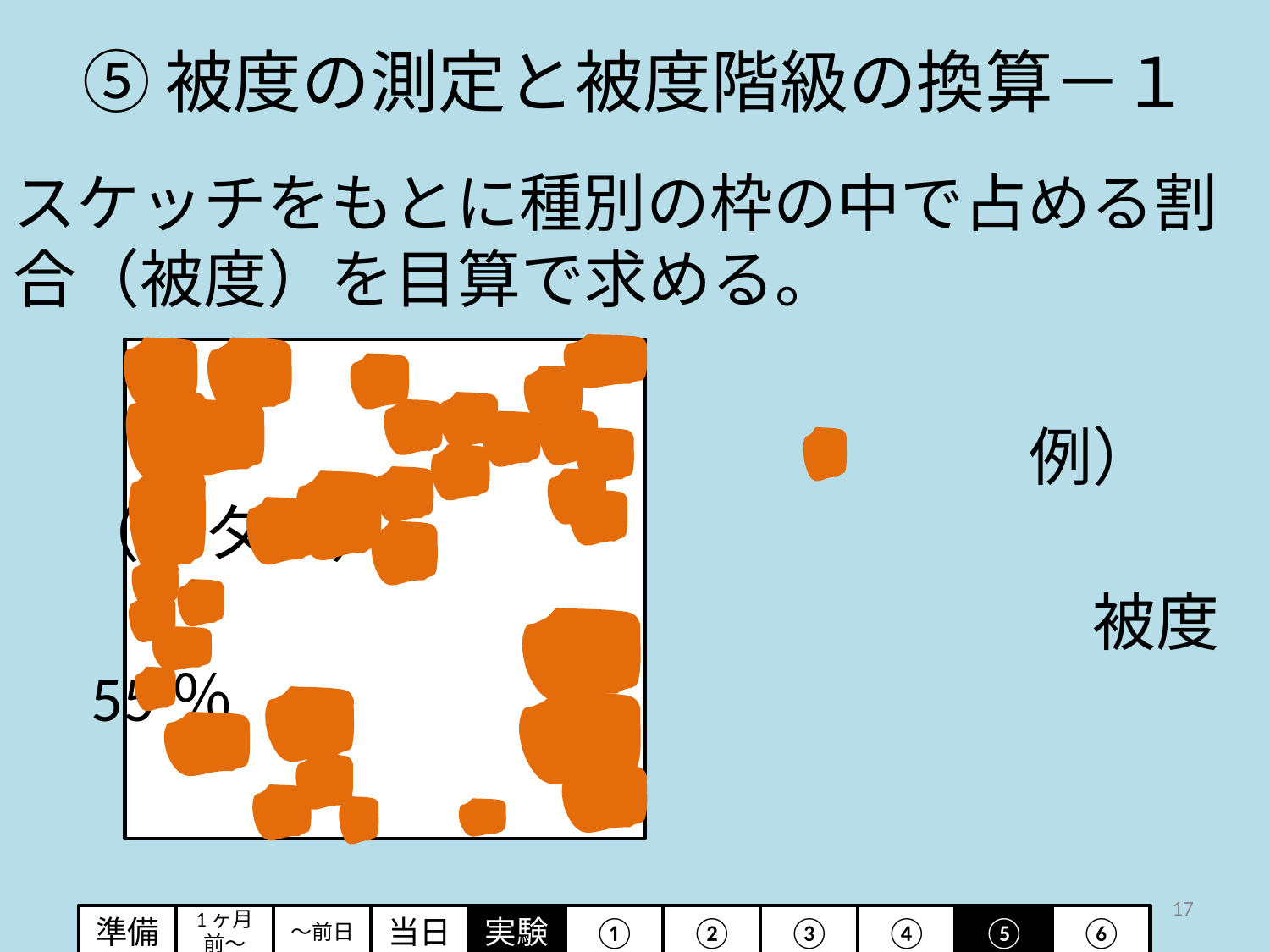

# ⑤被度の測定と被度階級の換算－１
スケッチをもとに種別の枠の中で占める割合（被度）を目算で求める。

　　　　　　　　　　　　　　　　例）　　（ブタナ）
　　　　　　　　　　　　　　　　　被度　55％

17
準備
1ヶ月
前～
～前日
実験
①
②
③
当日
④
⑤
⑥